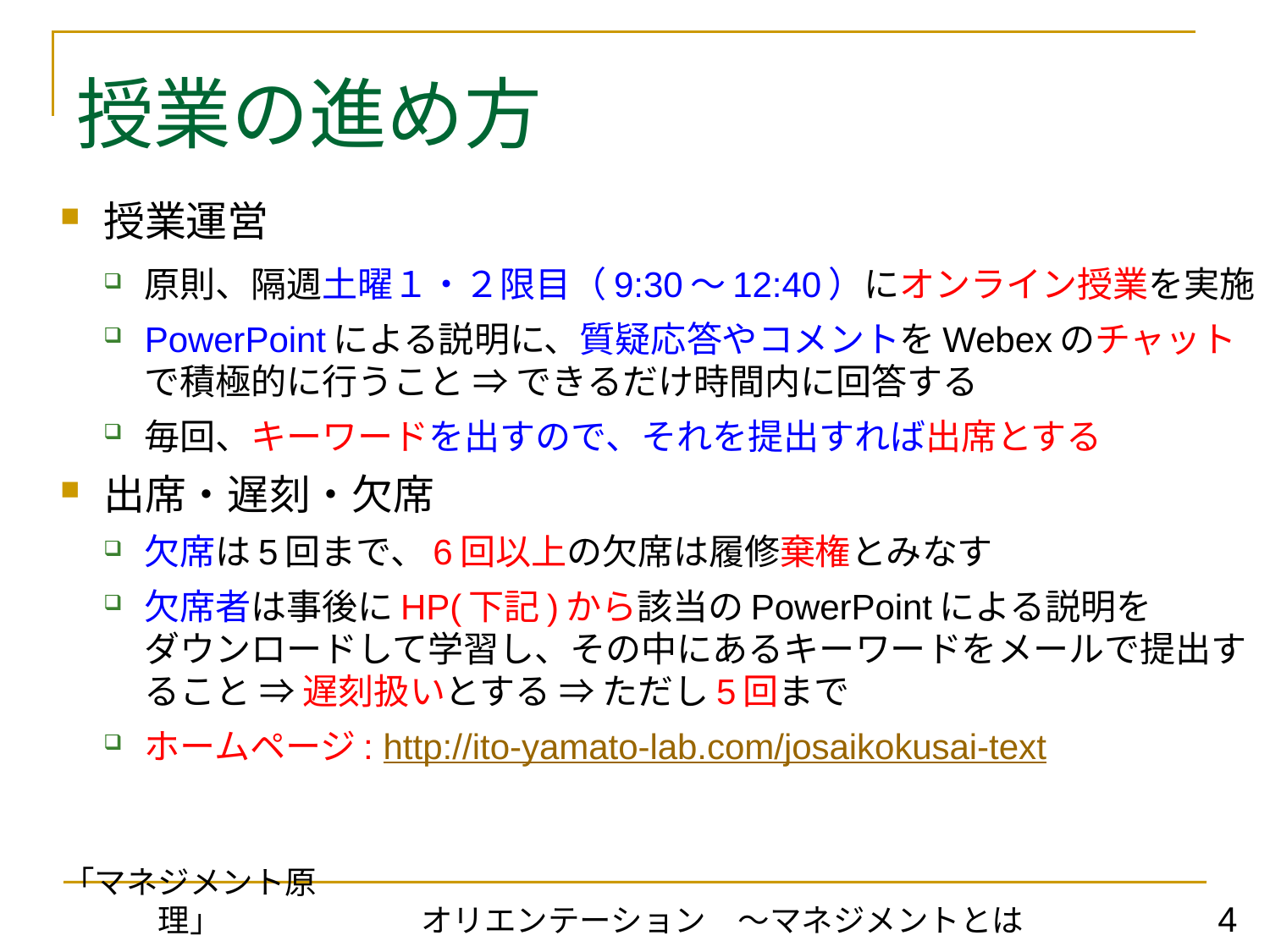

# 授業の進め方
授業運営
原則、隔週土曜１・２限目（9:30～12:40）にオンライン授業を実施
PowerPointによる説明に、質疑応答やコメントをWebexのチャット
で積極的に行うこと ⇒ できるだけ時間内に回答する
毎回、キーワードを出すので、それを提出すれば出席とする
出席・遅刻・欠席
欠席は5回まで、6回以上の欠席は履修棄権とみなす
欠席者は事後にHP(下記)から該当のPowerPointによる説明を
ダウンロードして学習し、その中にあるキーワードをメールで提出すること ⇒ 遅刻扱いとする ⇒ ただし5回まで
ホームページ: http://ito-yamato-lab.com/josaikokusai-text
「マネジメント原理」
オリエンテーション　～マネジメントとは
4